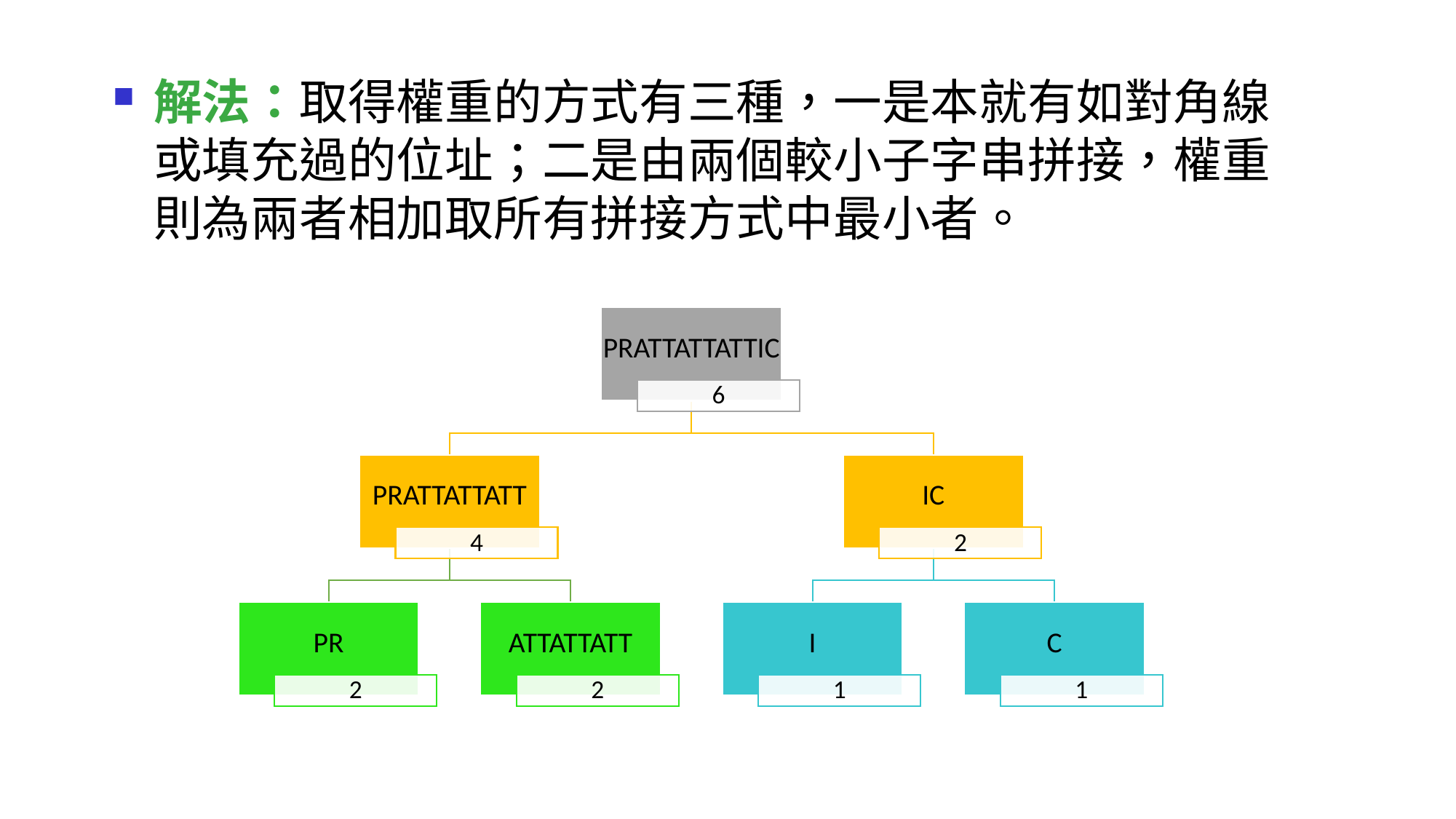

解法：取得權重的方式有三種，一是本就有如對角線或填充過的位址；二是由兩個較小子字串拼接，權重則為兩者相加取所有拼接方式中最小者。
PRATTATTATTIC
6
PRATTATTATT
4
PR
2
ATTATTATT
2
IC
2
I
1
C
1